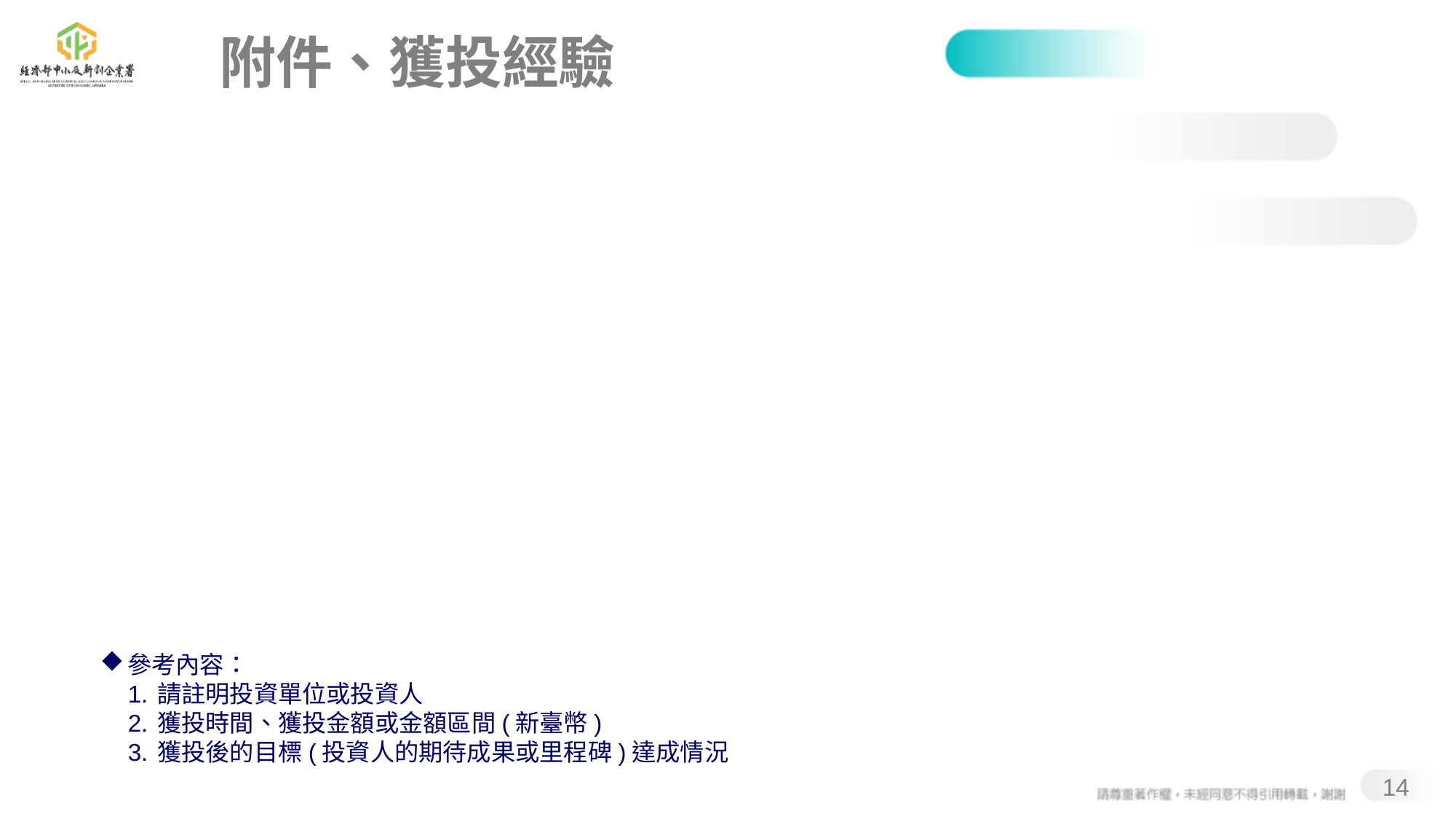

附件、獲投經驗

參考內容：
請註明投資單位或投資人
獲投時間、獲投金額或金額區間(新臺幣)
獲投後的目標(投資人的期待成果或里程碑)達成情況
14